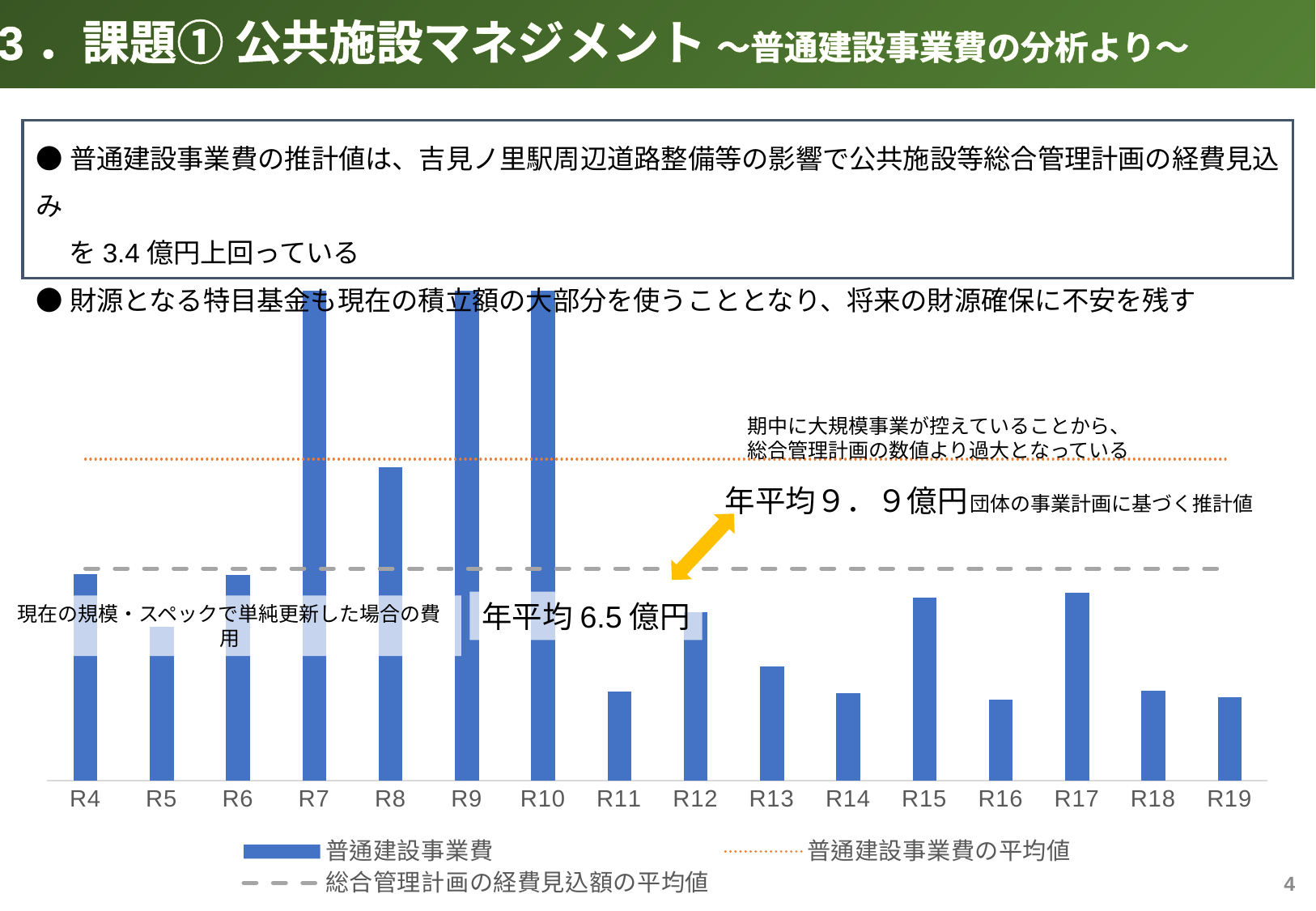

3．課題① 公共施設マネジメント ～普通建設事業費の分析より～

●普通建設事業費の推計値は、吉見ノ里駅周辺道路整備等の影響で公共施設等総合管理計画の経費見込み
　 を3.4億円上回っている
●財源となる特目基金も現在の積立額の大部分を使うこととなり、将来の財源確保に不安を残す

### Chart

| Category | 普通建設事業費 | 普通建設事業費の平均値 | 総合管理計画の経費見込額の平均値 |
|---|---|---|---|
| R4 | 633.0 | 985.0 | 650.0 |
| R5 | 471.0 | 985.0 | 650.0 |
| R6 | 630.0 | 985.0 | 650.0 |
| R7 | 1735.0 | 985.0 | 650.0 |
| R8 | 960.0 | 985.0 | 650.0 |
| R9 | 4150.0 | 985.0 | 650.0 |
| R10 | 3500.0 | 985.0 | 650.0 |
| R11 | 274.0 | 985.0 | 650.0 |
| R12 | 517.0 | 985.0 | 650.0 |
| R13 | 351.0 | 985.0 | 650.0 |
| R14 | 269.0 | 985.0 | 650.0 |
| R15 | 561.0 | 985.0 | 650.0 |
| R16 | 249.0 | 985.0 | 650.0 |
| R17 | 577.0 | 985.0 | 650.0 |
| R18 | 276.0 | 985.0 | 650.0 |
| R19 | 255.0 | 985.0 | 650.0 |
期中に大規模事業が控えていることから、
総合管理計画の数値より過大となっている
年平均９．９億円
団体の事業計画に基づく推計値

年平均6.5億円
現在の規模・スペックで単純更新した場合の費用
4